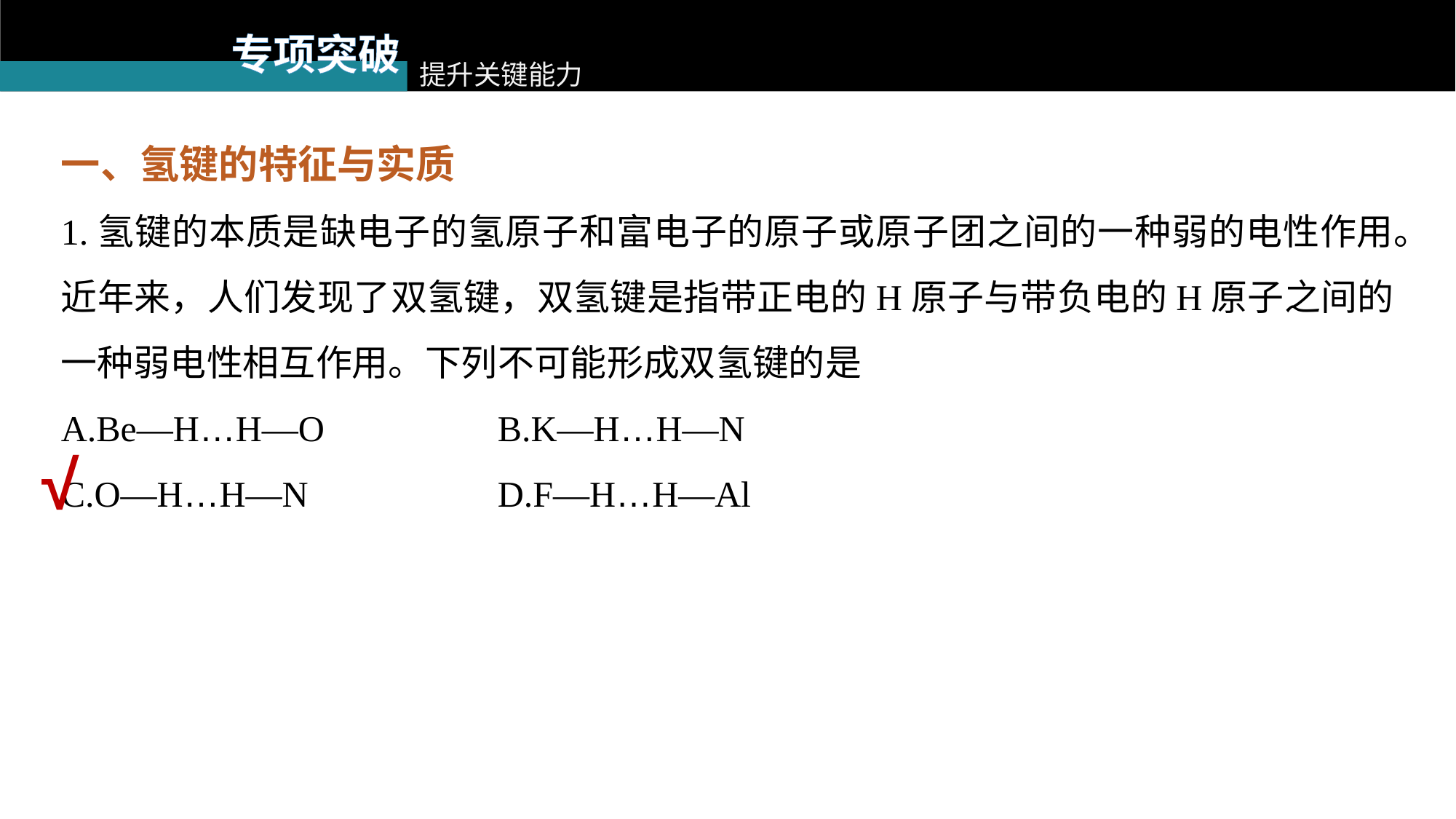

专项突破
提升关键能力

一、氢键的特征与实质
1.氢键的本质是缺电子的氢原子和富电子的原子或原子团之间的一种弱的电性作用。近年来，人们发现了双氢键，双氢键是指带正电的H原子与带负电的H原子之间的一种弱电性相互作用。下列不可能形成双氢键的是
A.Be—H…H—O  		B.K—H…H—N
C.O—H…H—N  		D.F—H…H—Al
√